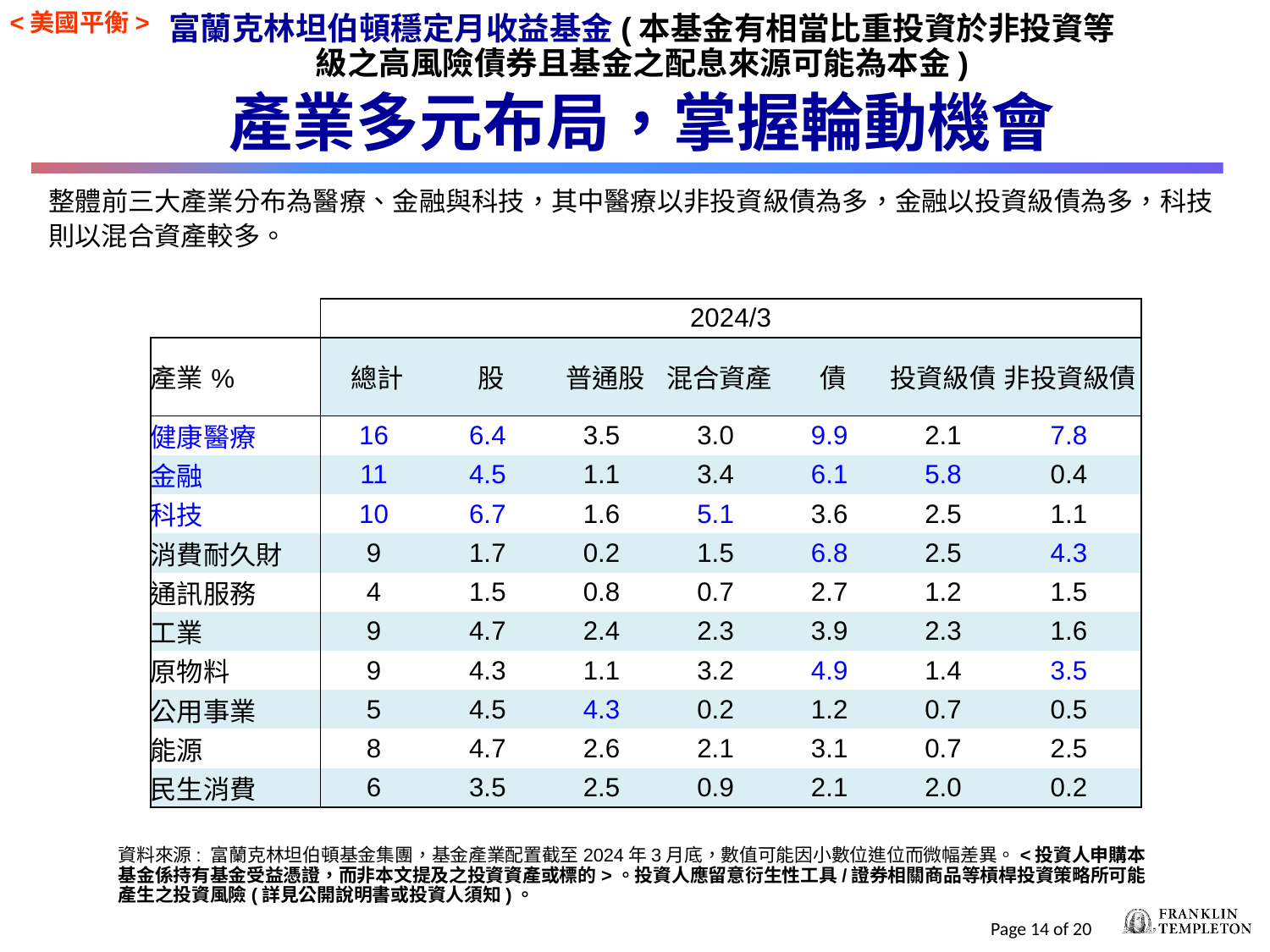

<美國平衡>
富蘭克林坦伯頓穩定月收益基金(本基金有相當比重投資於非投資等級之高風險債券且基金之配息來源可能為本金)
# 產業多元布局，掌握輪動機會
整體前三大產業分布為醫療、金融與科技，其中醫療以非投資級債為多，金融以投資級債為多，科技則以混合資產較多。
|  | 2024/3 |  |  |  |  |  |  |
| --- | --- | --- | --- | --- | --- | --- | --- |
| 產業% | 總計 | 股 | 普通股 | 混合資產 | 債 | 投資級債 | 非投資級債 |
| 健康醫療 | 16 | 6.4 | 3.5 | 3.0 | 9.9 | 2.1 | 7.8 |
| 金融 | 11 | 4.5 | 1.1 | 3.4 | 6.1 | 5.8 | 0.4 |
| 科技 | 10 | 6.7 | 1.6 | 5.1 | 3.6 | 2.5 | 1.1 |
| 消費耐久財 | 9 | 1.7 | 0.2 | 1.5 | 6.8 | 2.5 | 4.3 |
| 通訊服務 | 4 | 1.5 | 0.8 | 0.7 | 2.7 | 1.2 | 1.5 |
| 工業 | 9 | 4.7 | 2.4 | 2.3 | 3.9 | 2.3 | 1.6 |
| 原物料 | 9 | 4.3 | 1.1 | 3.2 | 4.9 | 1.4 | 3.5 |
| 公用事業 | 5 | 4.5 | 4.3 | 0.2 | 1.2 | 0.7 | 0.5 |
| 能源 | 8 | 4.7 | 2.6 | 2.1 | 3.1 | 0.7 | 2.5 |
| 民生消費 | 6 | 3.5 | 2.5 | 0.9 | 2.1 | 2.0 | 0.2 |
資料來源: 富蘭克林坦伯頓基金集團，基金產業配置截至2024年3月底，數值可能因小數位進位而微幅差異。<投資人申購本基金係持有基金受益憑證，而非本文提及之投資資產或標的>。投資人應留意衍生性工具/證券相關商品等槓桿投資策略所可能產生之投資風險(詳見公開說明書或投資人須知)。